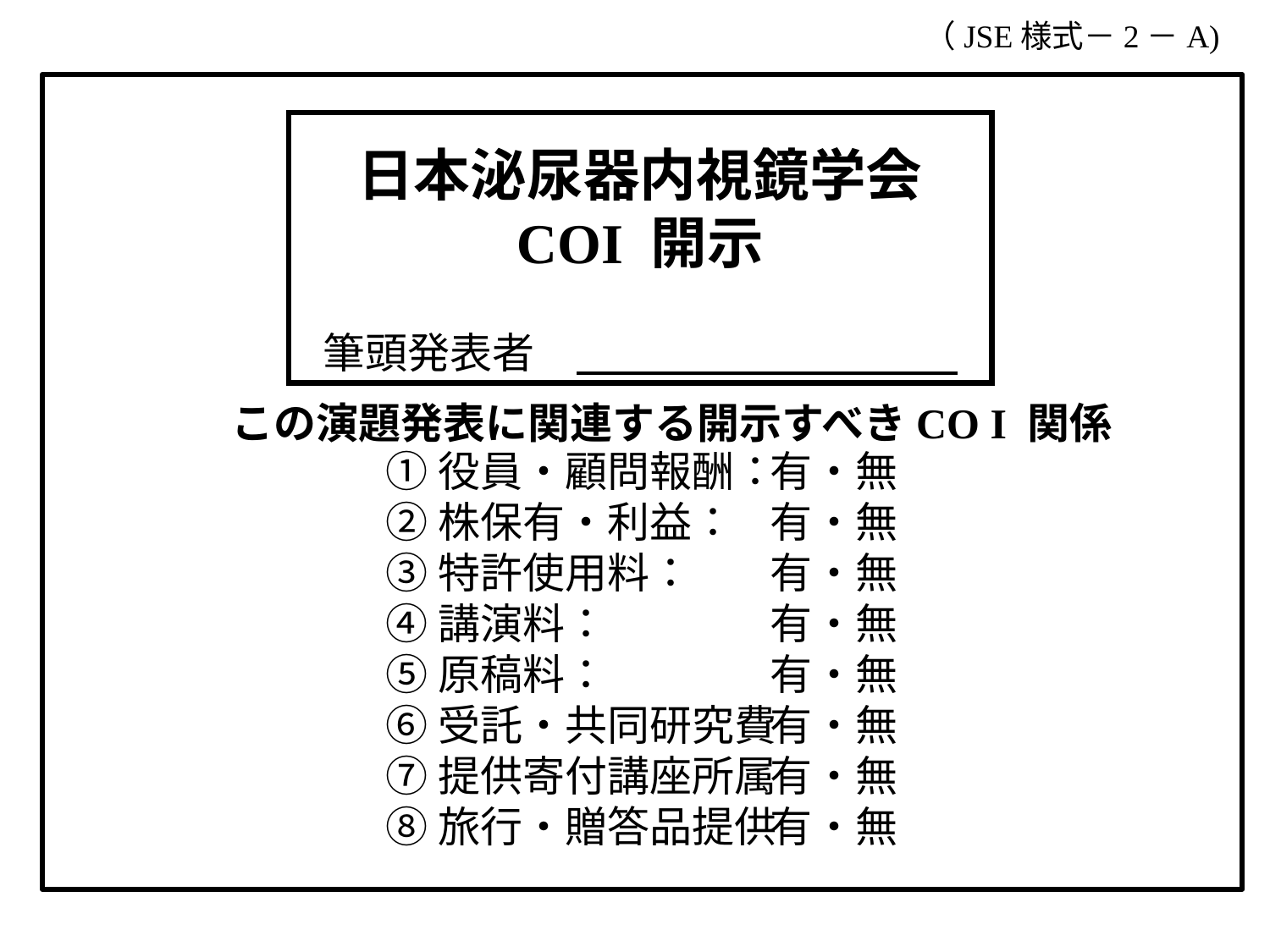

（JSE様式－2－A)

　日本泌尿器内視鏡学会
COI 開示

筆頭発表者
この演題発表に関連する開示すべきCO I 関係

①役員・顧問報酬：
②株保有・利益：
③特許使用料：
④講演料：
⑤原稿料：
⑥受託・共同研究費
⑦提供寄付講座所属
⑧旅行・贈答品提供
有・無
有・無
有・無
有・無
有・無
有・無
有・無
有・無